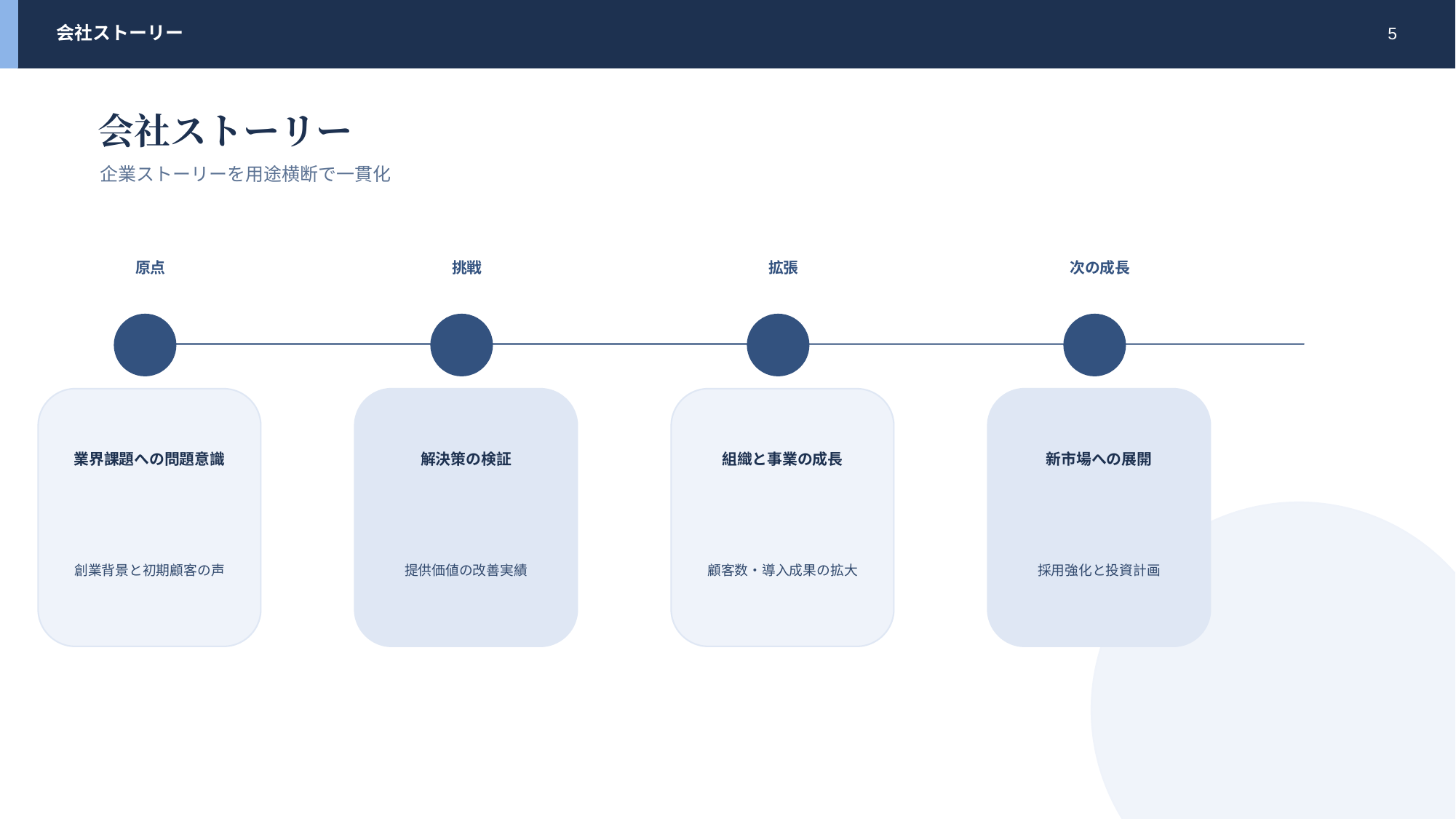

会社ストーリー
5
会社ストーリー
企業ストーリーを用途横断で一貫化
原点
挑戦
拡張
次の成長

業界課題への問題意識
解決策の検証
組織と事業の成長
新市場への展開

創業背景と初期顧客の声
提供価値の改善実績
顧客数・導入成果の拡大
採用強化と投資計画